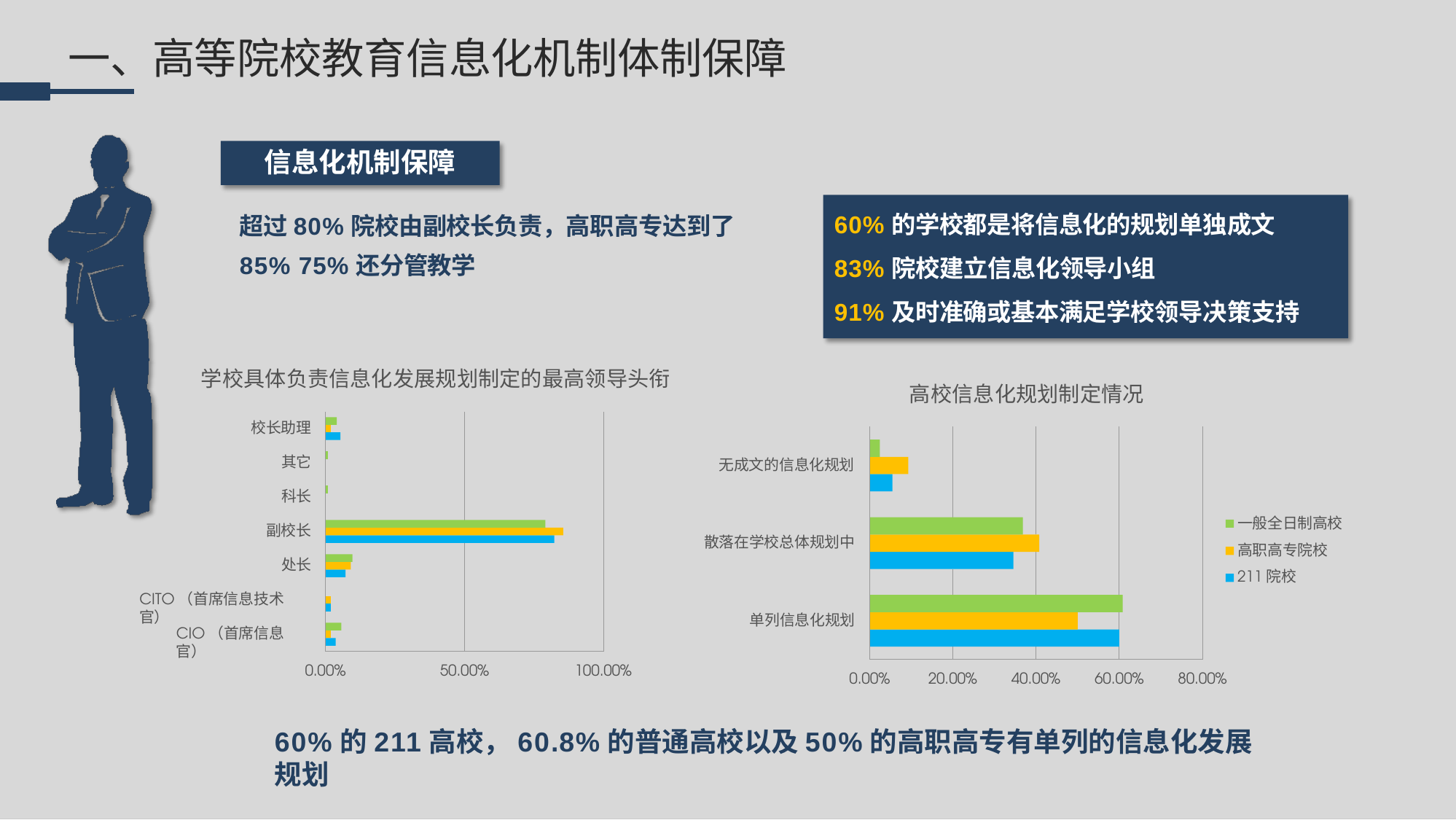

一、高等院校教育信息化机制体制保障

信息化机制保障

超过80%院校由副校长负责，高职高专达到了85% 75%还分管教学
60%的学校都是将信息化的规划单独成文

83%院校建立信息化领导小组

91%及时准确或基本满足学校领导决策支持
学校具体负责信息化发展规划制定的最高领导头衔
高校信息化规划制定情况

校长助理

其它
无成文的信息化规划

科长
一般全日制高校 高职高专院校 211院校

副校长

散落在学校总体规划中

处长

CITO（首席信息技术官）

单列信息化规划

CIO（首席信息官）

0.00%
50.00%
100.00%
0.00%
20.00%
40.00%
60.00%
80.00%
60%的211高校，60.8%的普通高校以及50%的高职高专有单列的信息化发展规划